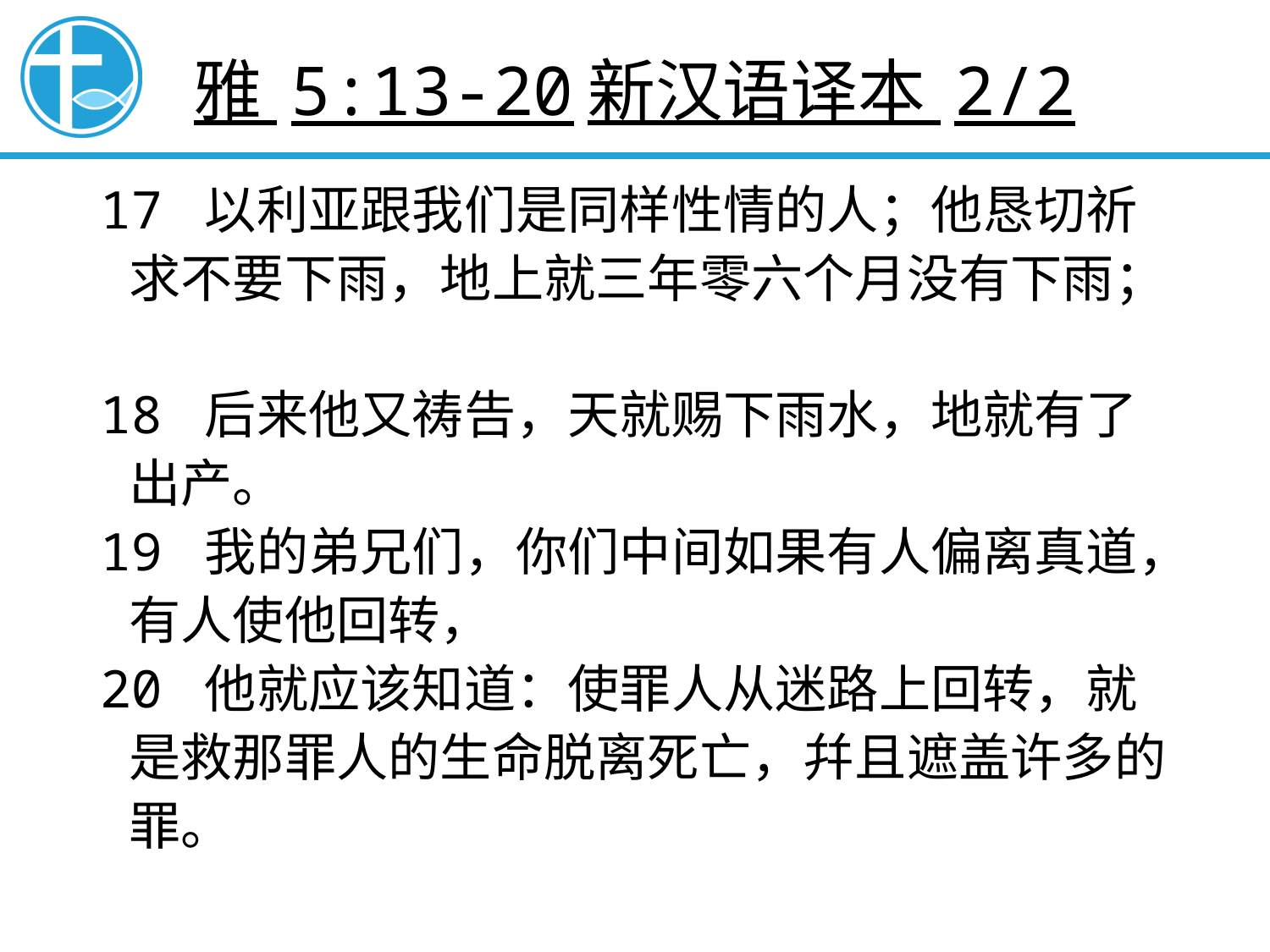

# 雅 5:13-20新汉语译本 2/2
17 以利亚跟我们是同样性情的人；他恳切祈求不要下雨，地上就三年零六个月没有下雨；
18 后来他又祷告，天就赐下雨水，地就有了出产。
19 我的弟兄们，你们中间如果有人偏离真道，有人使他回转，
20 他就应该知道：使罪人从迷路上回转，就是救那罪人的生命脱离死亡，幷且遮盖许多的罪。